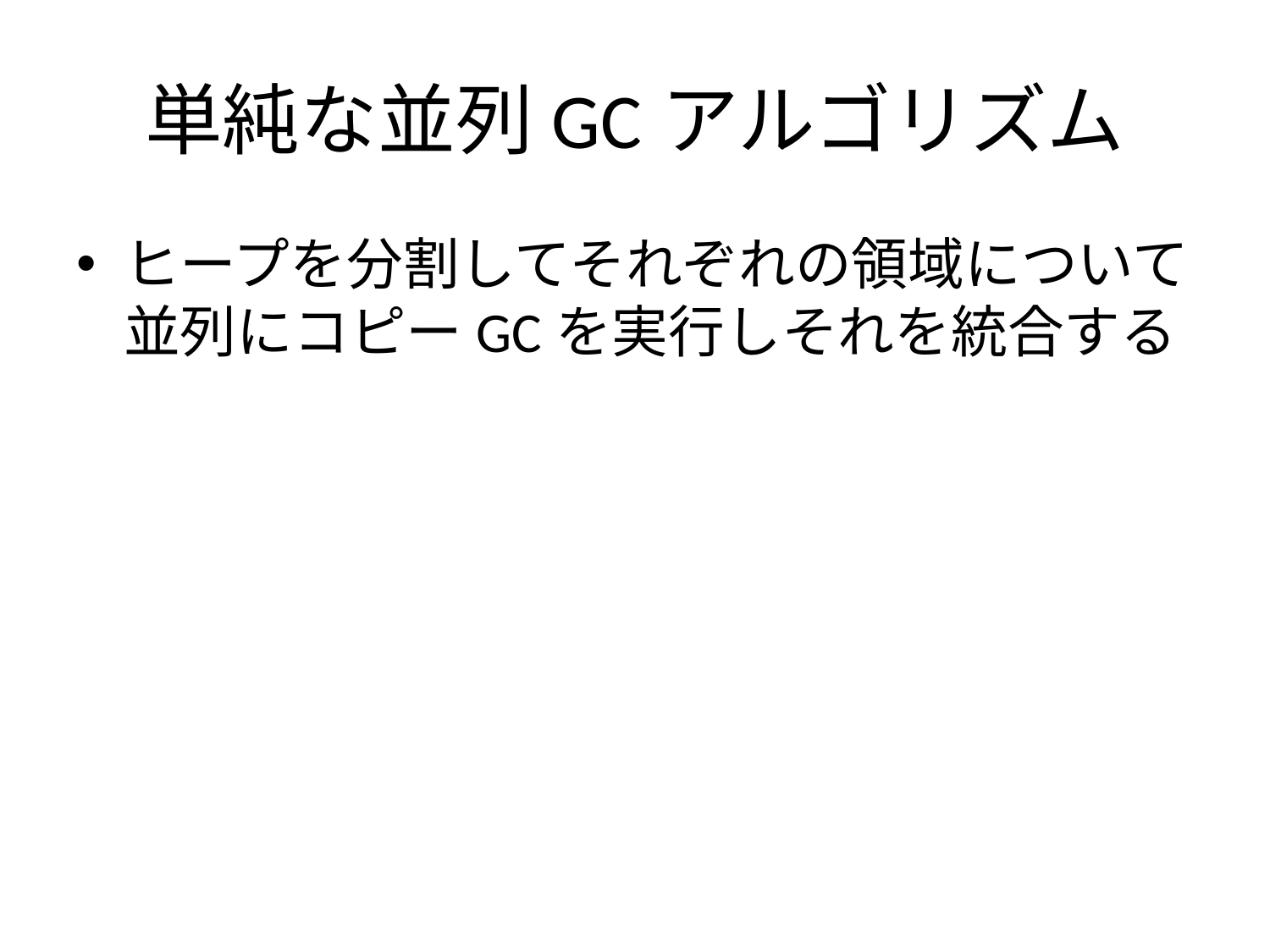

# 単純な並列GCアルゴリズム
ヒープを分割してそれぞれの領域について
並列にコピーGCを実行しそれを統合する